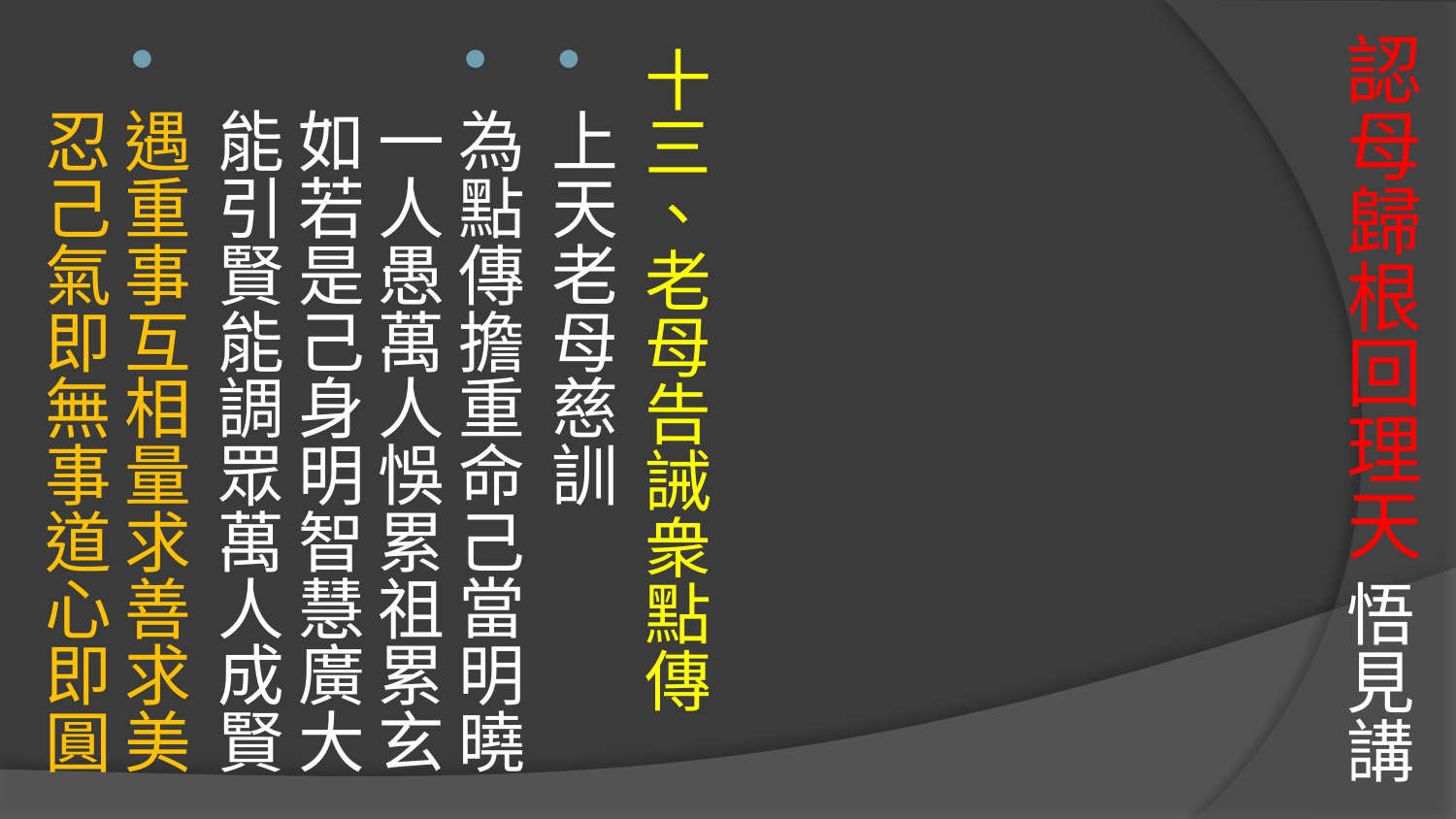

# 認母歸根回理天 悟見講
十三、老母告誡衆點傳
上天老母慈訓
為點傳擔重命己當明曉
一人愚萬人悞累祖累玄
如若是己身明智慧廣大
能引賢能調眾萬人成賢
遇重事互相量求善求美
忍己氣即無事道心即圓